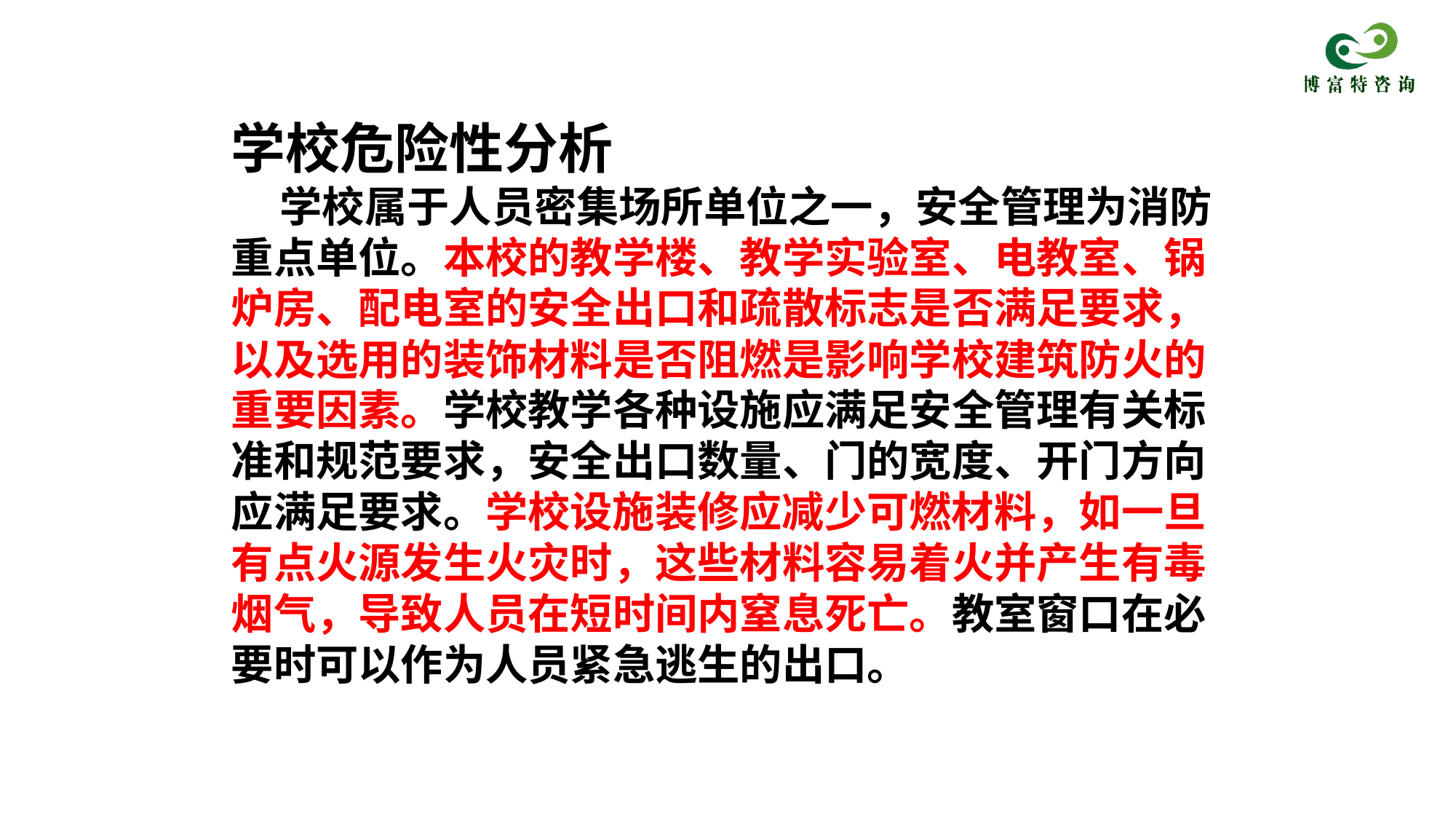

学校危险性分析
    学校属于人员密集场所单位之一，安全管理为消防重点单位。本校的教学楼、教学实验室、电教室、锅炉房、配电室的安全出口和疏散标志是否满足要求，以及选用的装饰材料是否阻燃是影响学校建筑防火的重要因素。学校教学各种设施应满足安全管理有关标准和规范要求，安全出口数量、门的宽度、开门方向应满足要求。学校设施装修应减少可燃材料，如一旦有点火源发生火灾时，这些材料容易着火并产生有毒烟气，导致人员在短时间内窒息死亡。教室窗口在必要时可以作为人员紧急逃生的出口。

3